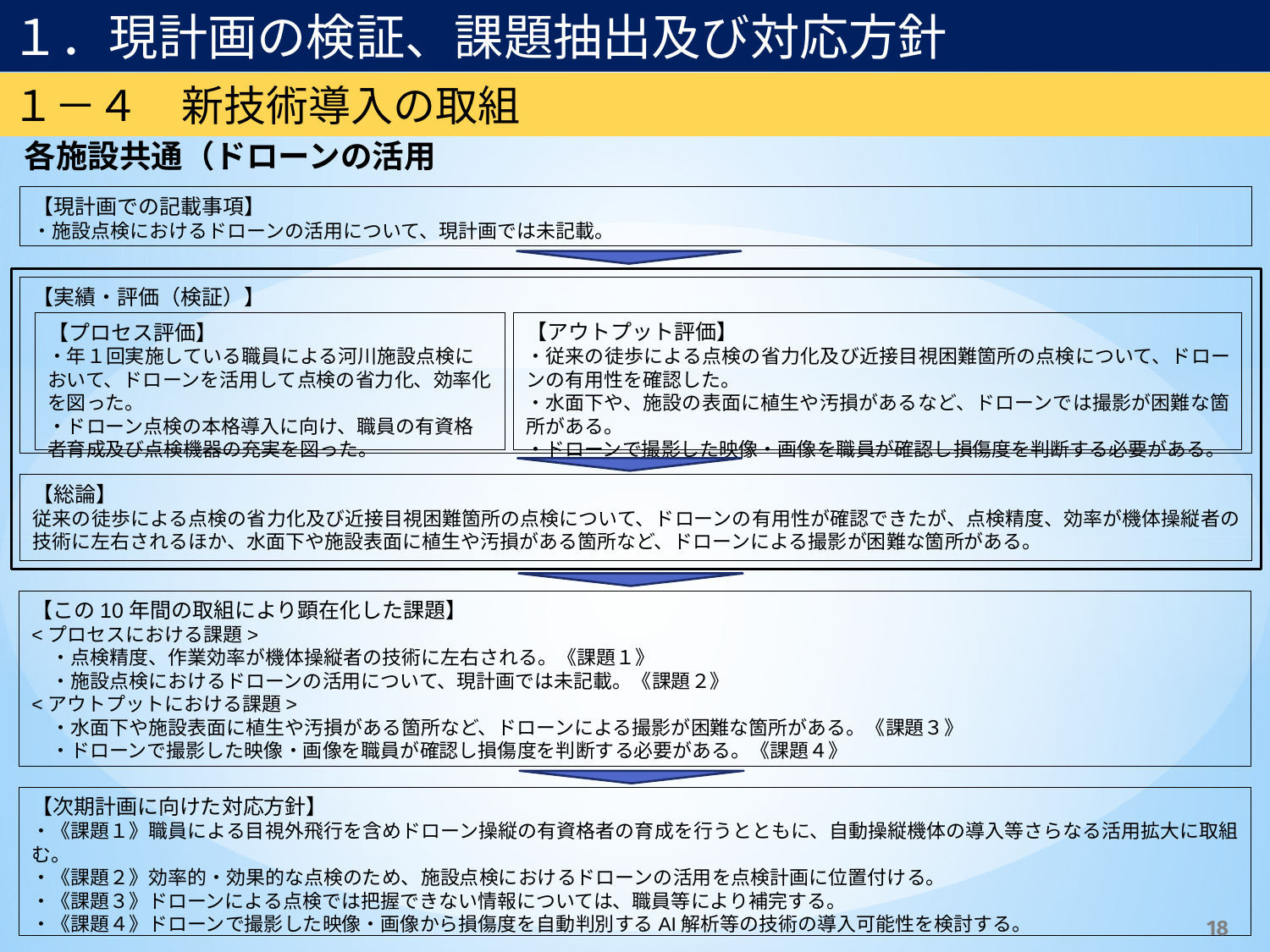

１．現計画の検証、課題抽出及び対応方針
１－４　新技術導入の取組
各施設共通（ドローンの活用
【現計画での記載事項】
・施設点検におけるドローンの活用について、現計画では未記載。

【実績・評価（検証）】
【アウトプット評価】
・従来の徒歩による点検の省力化及び近接目視困難箇所の点検について、ドローンの有用性を確認した。
・水面下や、施設の表面に植生や汚損があるなど、ドローンでは撮影が困難な箇所がある。
・ドローンで撮影した映像・画像を職員が確認し損傷度を判断する必要がある。

【プロセス評価】
・年１回実施している職員による河川施設点検において、ドローンを活用して点検の省力化、効率化を図った。
・ドローン点検の本格導入に向け、職員の有資格者育成及び点検機器の充実を図った。

【総論】
従来の徒歩による点検の省力化及び近接目視困難箇所の点検について、ドローンの有用性が確認できたが、点検精度、効率が機体操縦者の技術に左右されるほか、水面下や施設表面に植生や汚損がある箇所など、ドローンによる撮影が困難な箇所がある。

【この10年間の取組により顕在化した課題】
<プロセスにおける課題>
　・点検精度、作業効率が機体操縦者の技術に左右される。《課題１》
　・施設点検におけるドローンの活用について、現計画では未記載。《課題２》
<アウトプットにおける課題>
　・水面下や施設表面に植生や汚損がある箇所など、ドローンによる撮影が困難な箇所がある。《課題３》
　・ドローンで撮影した映像・画像を職員が確認し損傷度を判断する必要がある。《課題４》

【次期計画に向けた対応方針】
・《課題１》職員による目視外飛行を含めドローン操縦の有資格者の育成を行うとともに、自動操縦機体の導入等さらなる活用拡大に取組む。
・《課題２》効率的・効果的な点検のため、施設点検におけるドローンの活用を点検計画に位置付ける。
・《課題３》ドローンによる点検では把握できない情報については、職員等により補完する。
・《課題４》ドローンで撮影した映像・画像から損傷度を自動判別するAI解析等の技術の導入可能性を検討する。
18